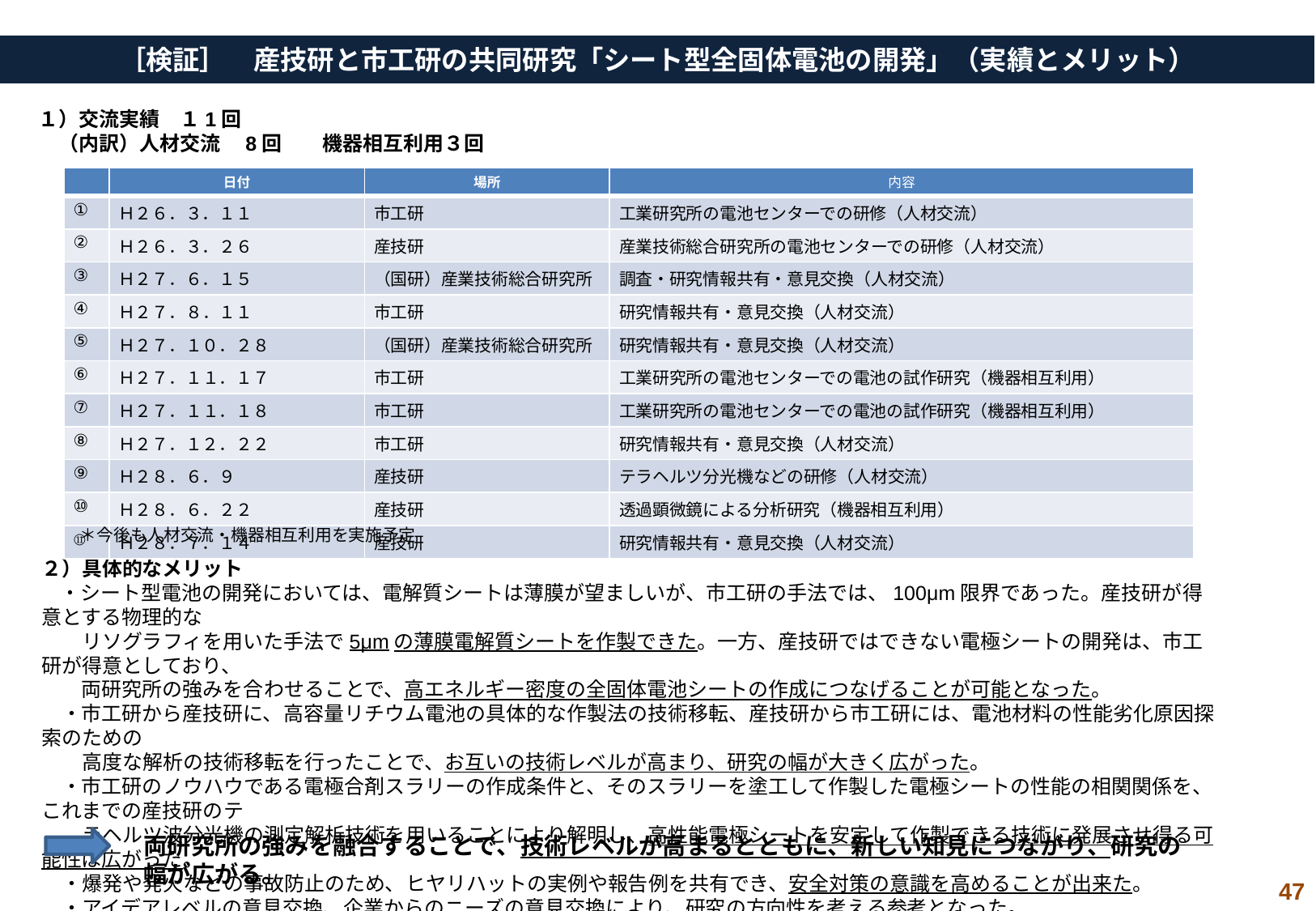

［検証］　産技研と市工研の共同研究「シート型全固体電池の開発」（実績とメリット）
１）交流実績　１1回
　（内訳）人材交流　8回　　機器相互利用３回
|  | 日付 | 場所 | 内容 |
| --- | --- | --- | --- |
| ① | Ｈ２６．３．１１ | 市工研 | 工業研究所の電池センターでの研修（人材交流） |
| ② | Ｈ２６．３．２６ | 産技研 | 産業技術総合研究所の電池センターでの研修（人材交流） |
| ③ | Ｈ２７．６．１５ | （国研）産業技術総合研究所 | 調査・研究情報共有・意見交換（人材交流） |
| ④ | Ｈ２７．８．１１ | 市工研 | 研究情報共有・意見交換（人材交流） |
| ⑤ | Ｈ２７．１０．２８ | （国研）産業技術総合研究所 | 研究情報共有・意見交換（人材交流） |
| ⑥ | Ｈ２７．１１．１７ | 市工研 | 工業研究所の電池センターでの電池の試作研究（機器相互利用） |
| ⑦ | Ｈ２７．１１．１８ | 市工研 | 工業研究所の電池センターでの電池の試作研究（機器相互利用） |
| ⑧ | Ｈ２７．１２．２２ | 市工研 | 研究情報共有・意見交換（人材交流） |
| ⑨ | Ｈ２８．６．９ | 産技研 | テラヘルツ分光機などの研修（人材交流） |
| ⑩ | Ｈ２８．６．２２ | 産技研 | 透過顕微鏡による分析研究（機器相互利用） |
| ⑪ | Ｈ２８．７．１４ | 産技研 | 研究情報共有・意見交換（人材交流） |
＊今後も人材交流・機器相互利用を実施予定
２）具体的なメリット
　・シート型電池の開発においては、電解質シートは薄膜が望ましいが、市工研の手法では、100μm限界であった。産技研が得意とする物理的な
　　リソグラフィを用いた手法で5μmの薄膜電解質シートを作製できた。一方、産技研ではできない電極シートの開発は、市工研が得意としており、
　　両研究所の強みを合わせることで、高エネルギー密度の全固体電池シートの作成につなげることが可能となった。
　・市工研から産技研に、高容量リチウム電池の具体的な作製法の技術移転、産技研から市工研には、電池材料の性能劣化原因探索のための
　　高度な解析の技術移転を行ったことで、お互いの技術レベルが高まり、研究の幅が大きく広がった。
　・市工研のノウハウである電極合剤スラリーの作成条件と、そのスラリーを塗工して作製した電極シートの性能の相関関係を、これまでの産技研のテ
　　ラヘルツ波分光機の測定解析技術を用いることにより解明し、高性能電極シートを安定して作製できる技術に発展させ得る可能性は広がった。
　・爆発や発火などの事故防止のため、ヒヤリハットの実例や報告例を共有でき、安全対策の意識を高めることが出来た。
　・アイデアレベルの意見交換、企業からのニーズの意見交換により、研究の方向性を考える参考となった。

両研究所の強みを融合することで、技術レベルが高まるとともに、新しい知見につながり、研究の幅が広がる。

47